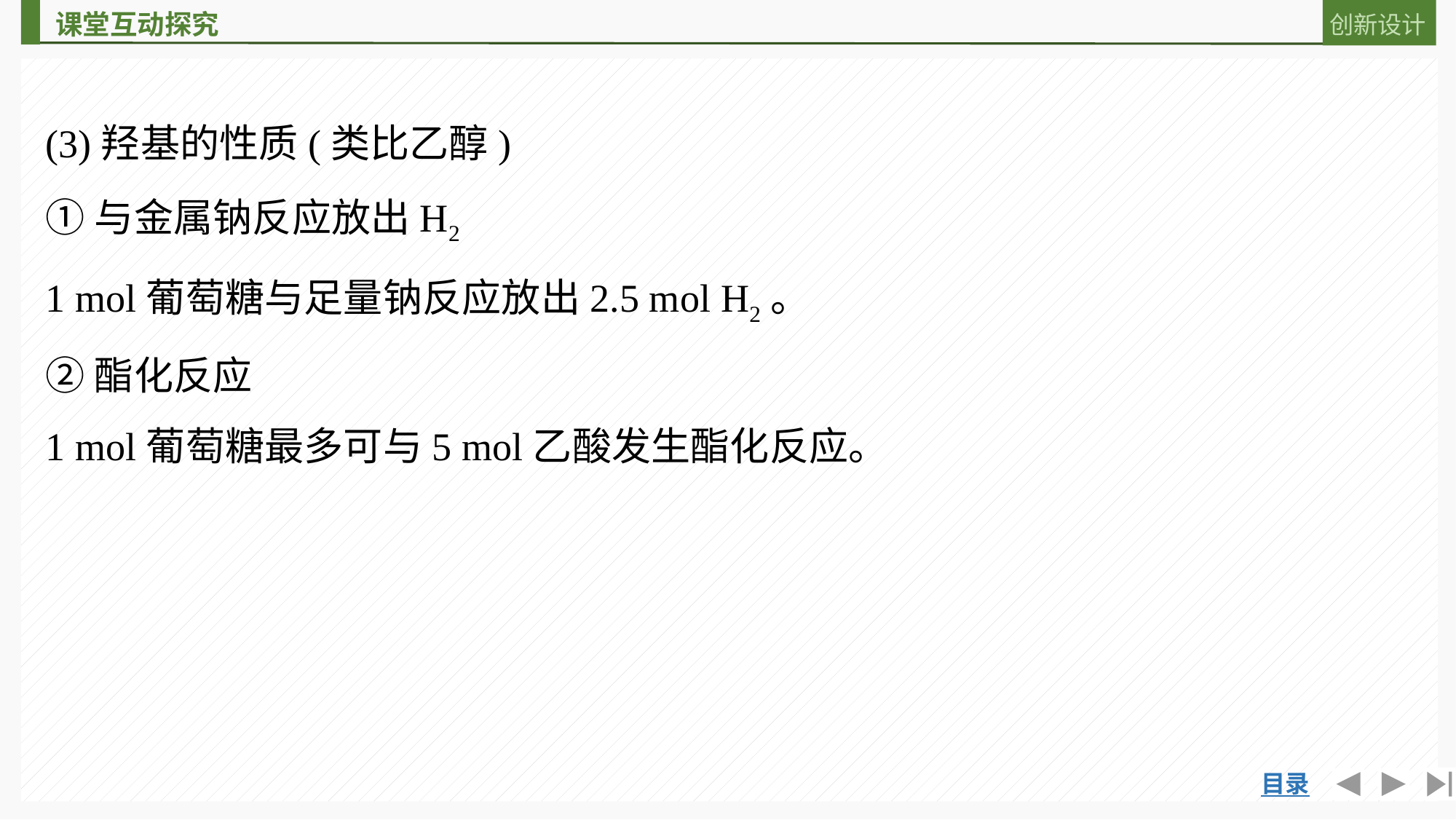

(3)羟基的性质(类比乙醇)
①与金属钠反应放出H2
1 mol葡萄糖与足量钠反应放出2.5 mol H2。
②酯化反应
1 mol葡萄糖最多可与5 mol乙酸发生酯化反应。